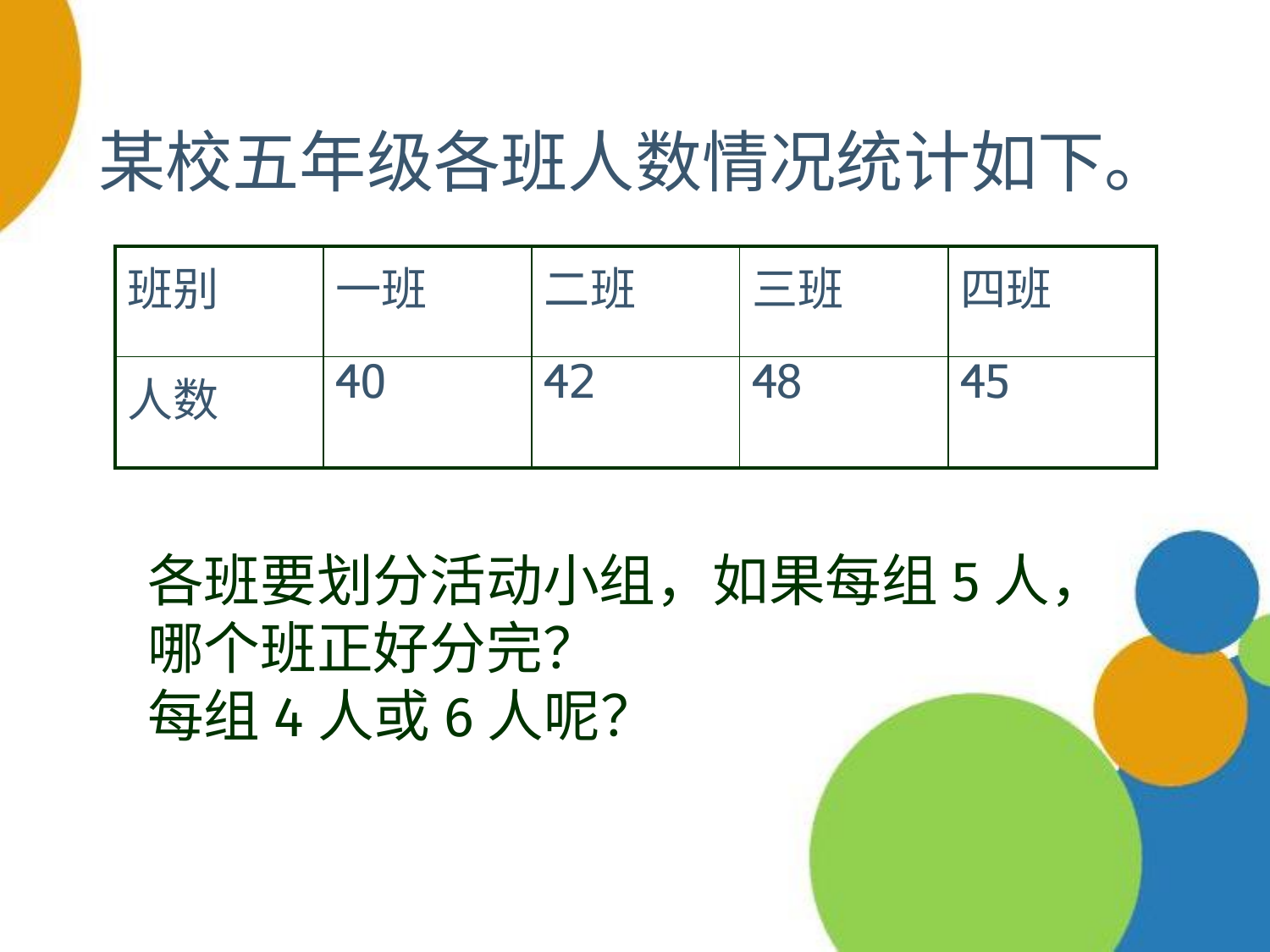

# 某校五年级各班人数情况统计如下。
| 班别 | 一班 | 二班 | 三班 | 四班 |
| --- | --- | --- | --- | --- |
| 人数 | 40 | 42 | 48 | 45 |
各班要划分活动小组，如果每组5人，哪个班正好分完？
每组4人或6人呢？